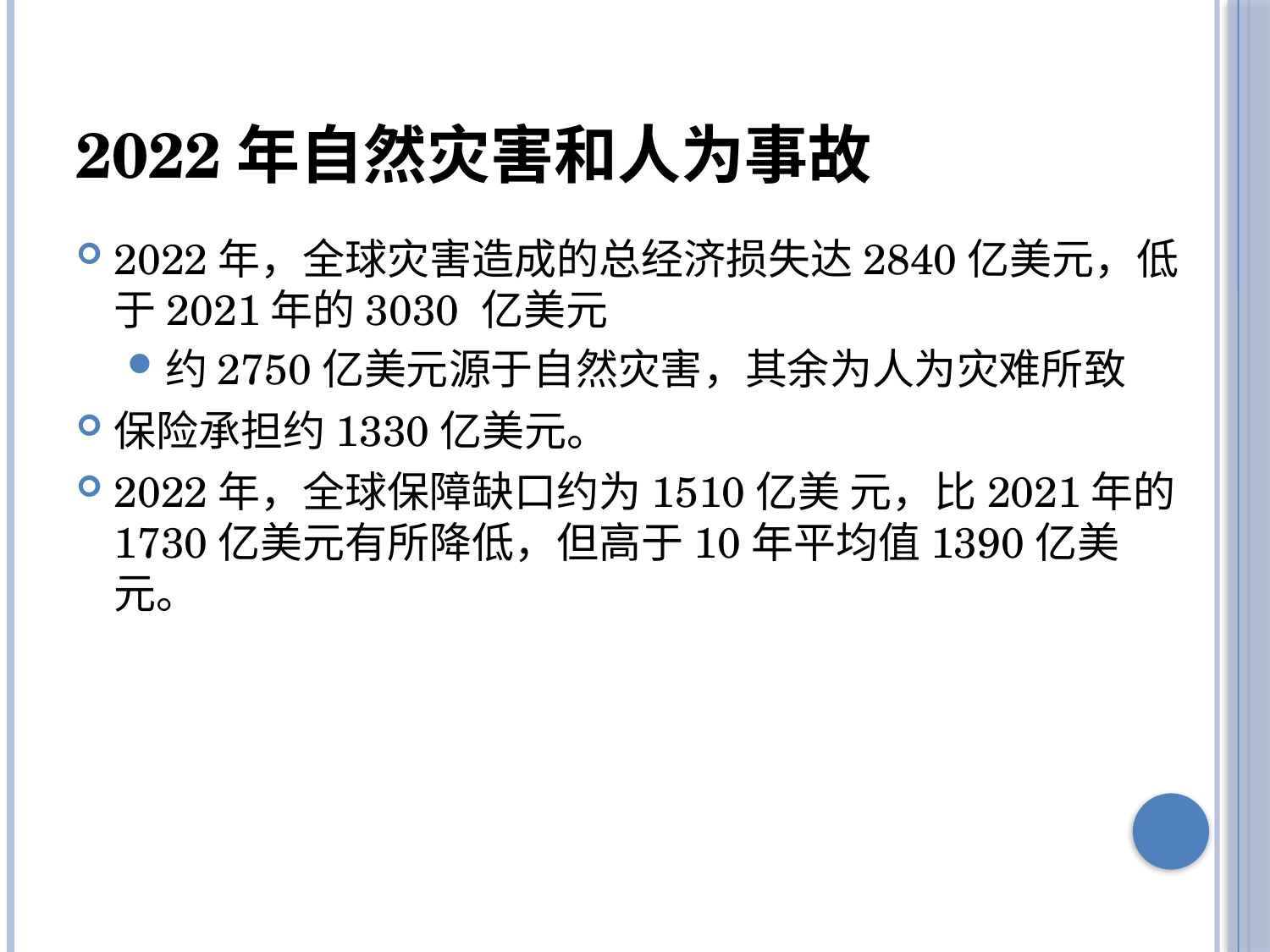

# 2022年自然灾害和人为事故
2022年，全球灾害造成的总经济损失达2840亿美元，低于2021年的3030 亿美元
约2750亿美元源于自然灾害，其余为人为灾难所致
保险承担约1330亿美元。
2022年，全球保障缺口约为1510亿美 元，比2021年的1730亿美元有所降低，但高于10年平均值1390亿美元。